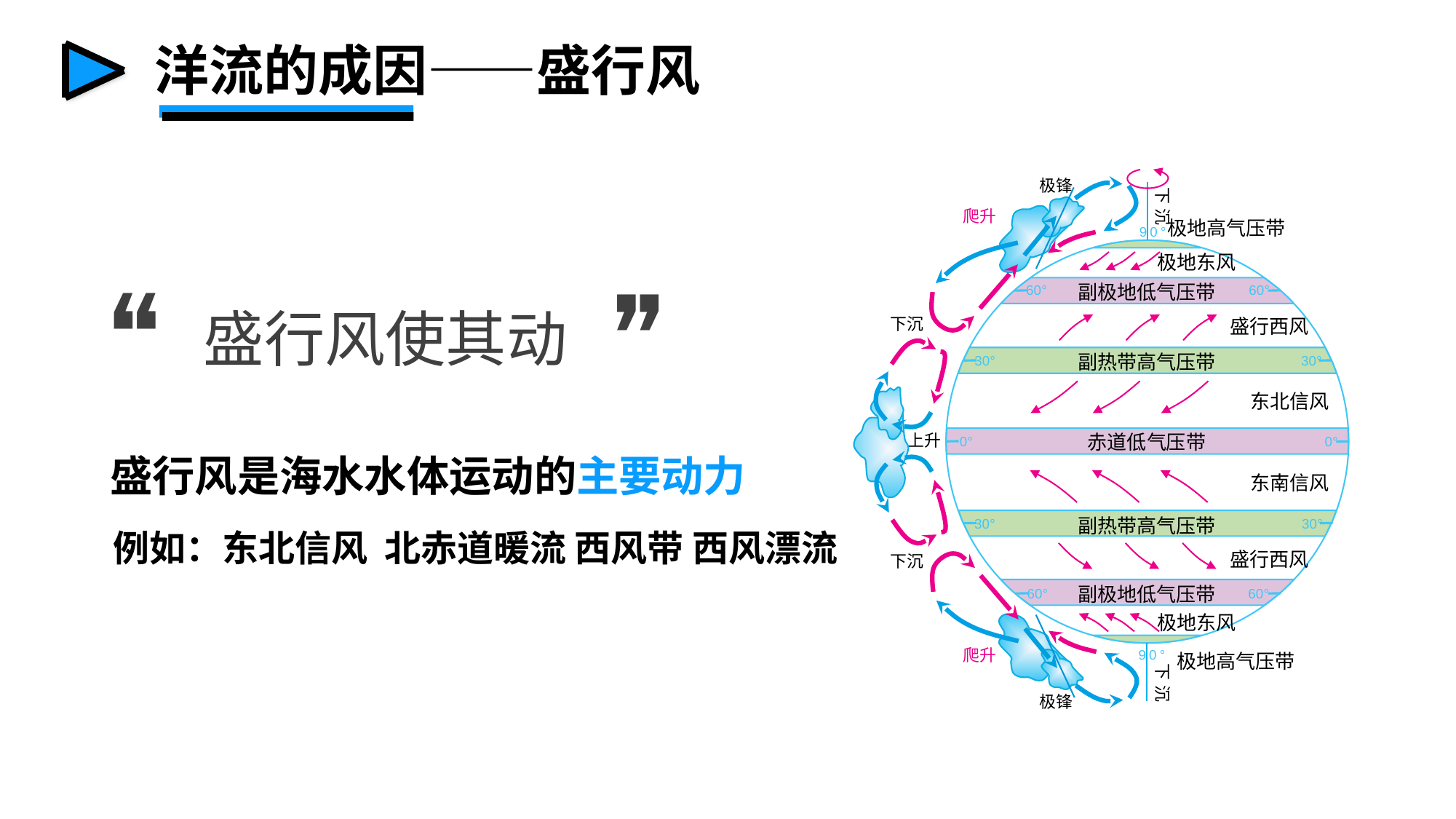

洋流的成因——盛行风

极锋

极锋
下沉

爬升
极地高气压带

90°

极地东风

副极地低气压带
60°
60°

下沉
盛行西风

副热带高气压带
30°
30°

东北信风

上升
赤道低气压带
0°
0°

东南信风

副热带高气压带
30°
30°

盛行西风

下沉

副极地低气压带

60°
60°

极地东风

爬升
90°
极地高气压带
下沉

“
”
盛行风使其动
盛行风是海水水体运动的主要动力
例如：东北信风  北赤道暖流 西风带 西风漂流